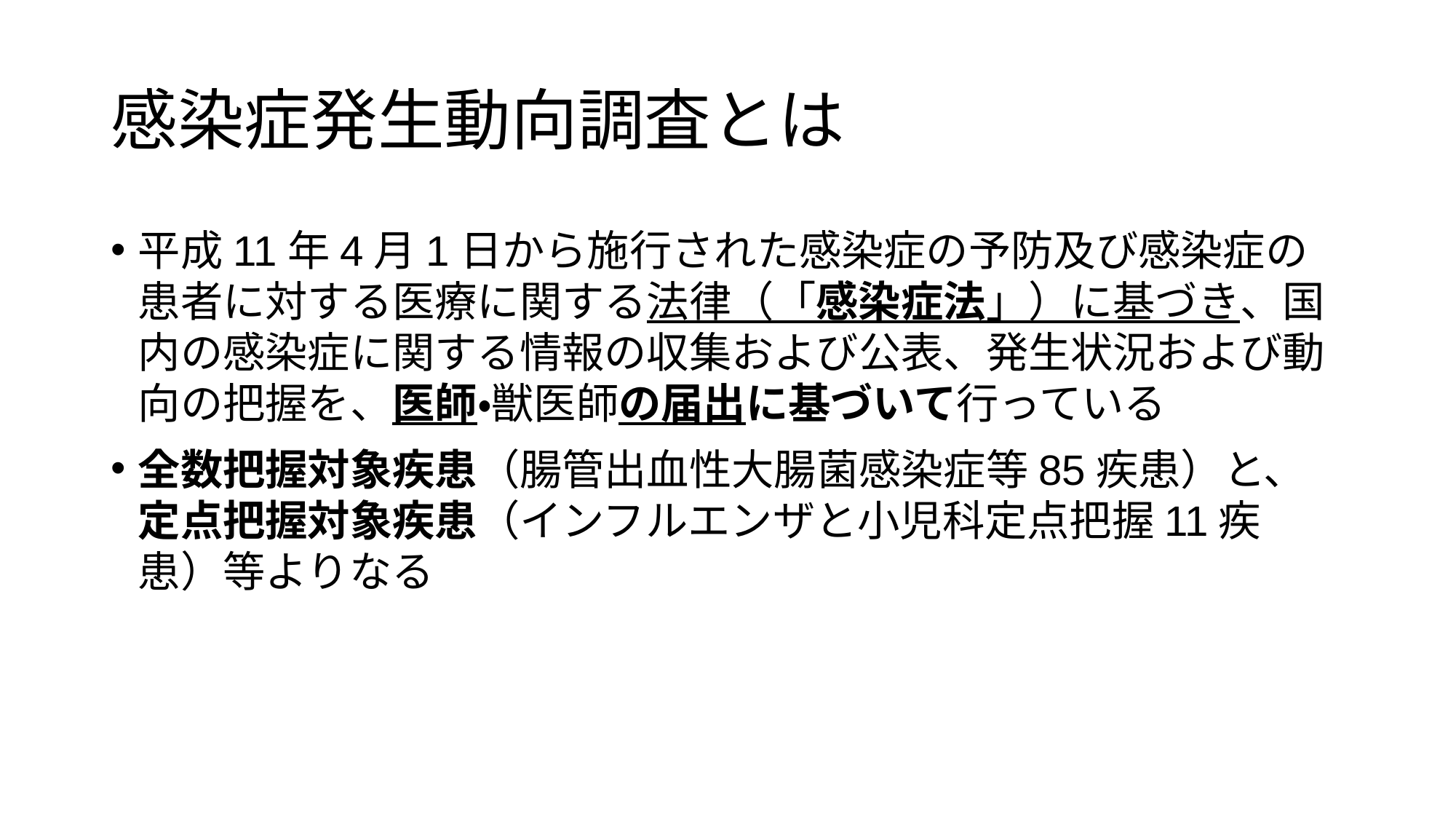

# 感染症発生動向調査とは
平成11年4月1日から施行された感染症の予防及び感染症の患者に対する医療に関する法律（「感染症法」）に基づき、国内の感染症に関する情報の収集および公表、発生状況および動向の把握を、医師・獣医師の届出に基づいて行っている
全数把握対象疾患（腸管出血性大腸菌感染症等85疾患）と、定点把握対象疾患（インフルエンザと小児科定点把握11疾患）等よりなる